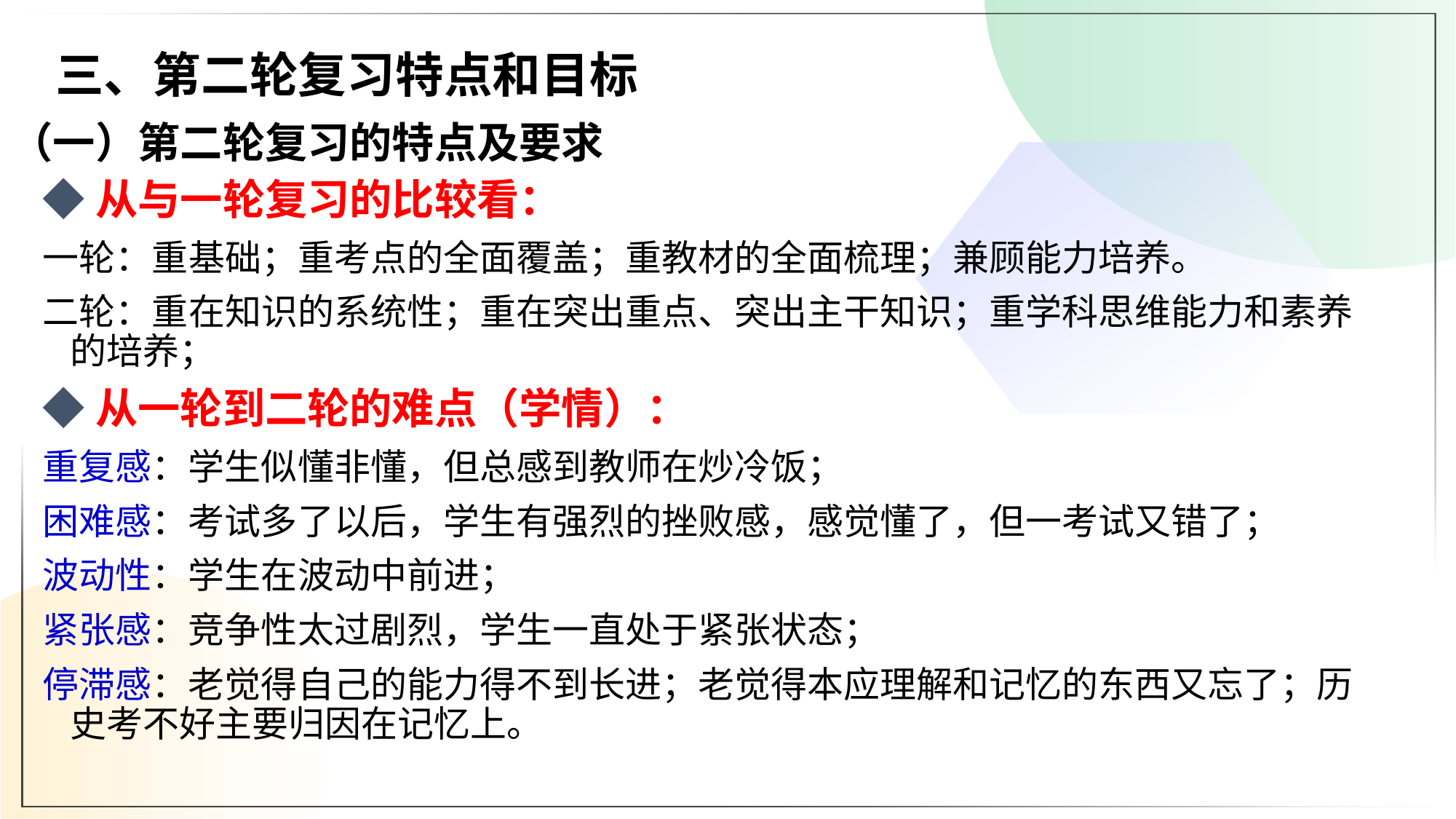

# 三、第二轮复习特点和目标
（一）第二轮复习的特点及要求
◆从与一轮复习的比较看：
一轮：重基础；重考点的全面覆盖；重教材的全面梳理；兼顾能力培养。
二轮：重在知识的系统性；重在突出重点、突出主干知识；重学科思维能力和素养的培养；
◆从一轮到二轮的难点（学情）：
重复感：学生似懂非懂，但总感到教师在炒冷饭；
困难感：考试多了以后，学生有强烈的挫败感，感觉懂了，但一考试又错了；
波动性：学生在波动中前进；
紧张感：竞争性太过剧烈，学生一直处于紧张状态；
停滞感：老觉得自己的能力得不到长进；老觉得本应理解和记忆的东西又忘了；历史考不好主要归因在记忆上。